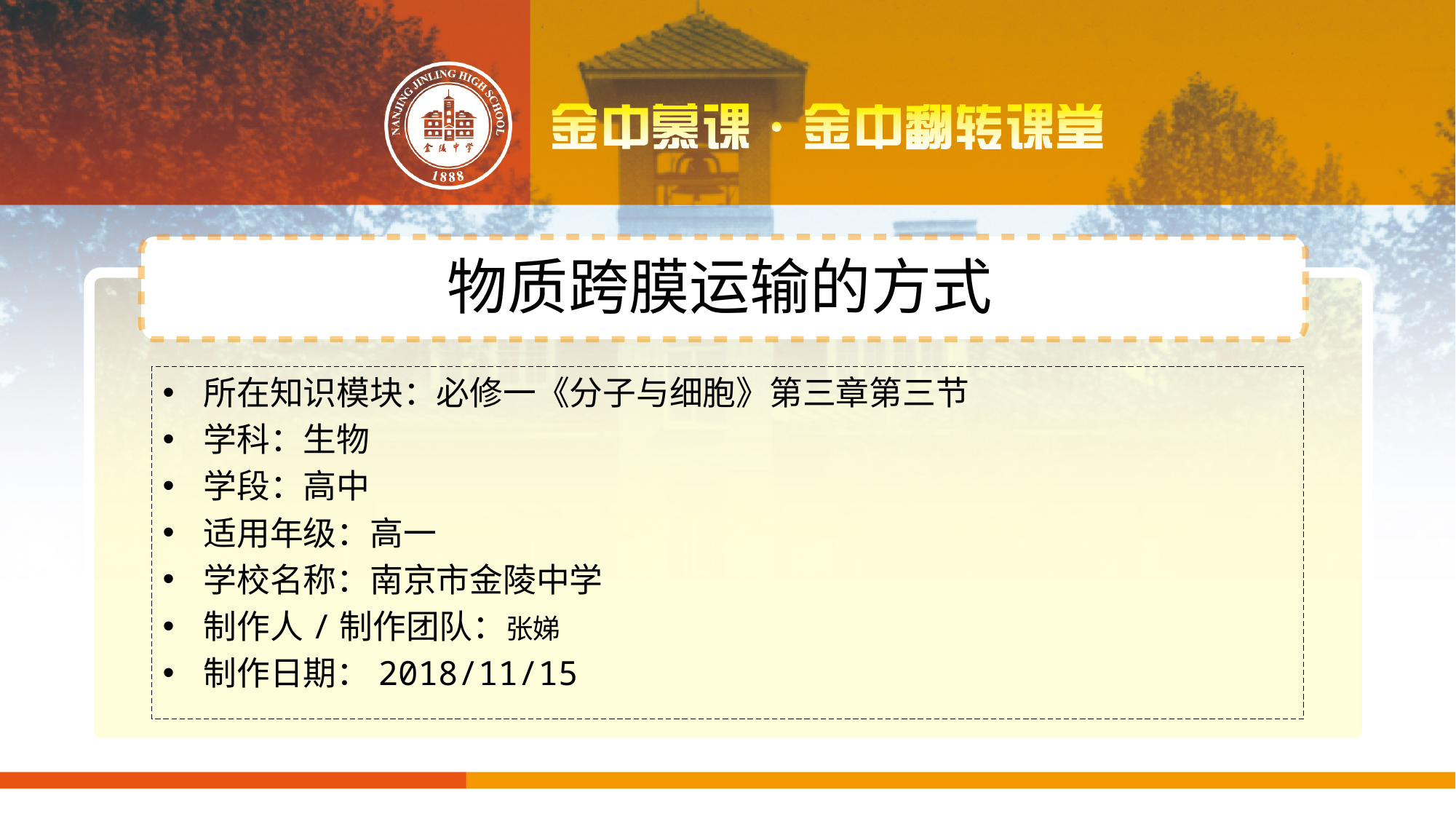

# 物质跨膜运输的方式
所在知识模块：必修一《分子与细胞》第三章第三节
学科：生物
学段：高中
适用年级：高一
学校名称：南京市金陵中学
制作人/制作团队：张娣
制作日期：2018/11/15